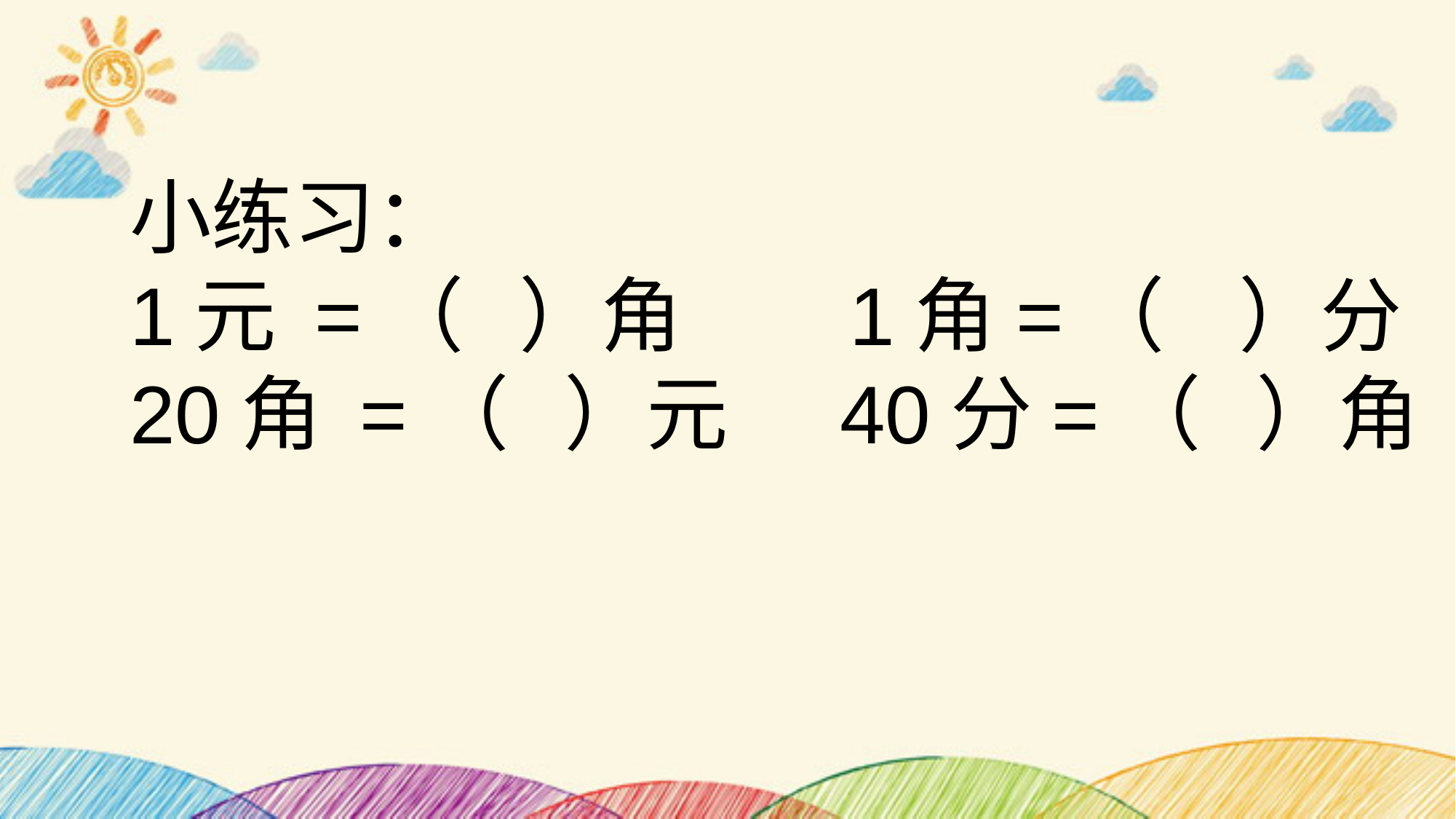

小练习：
1元 =（   ）角        1角=（    ）分
20角 =（   ）元     40分=（   ）角